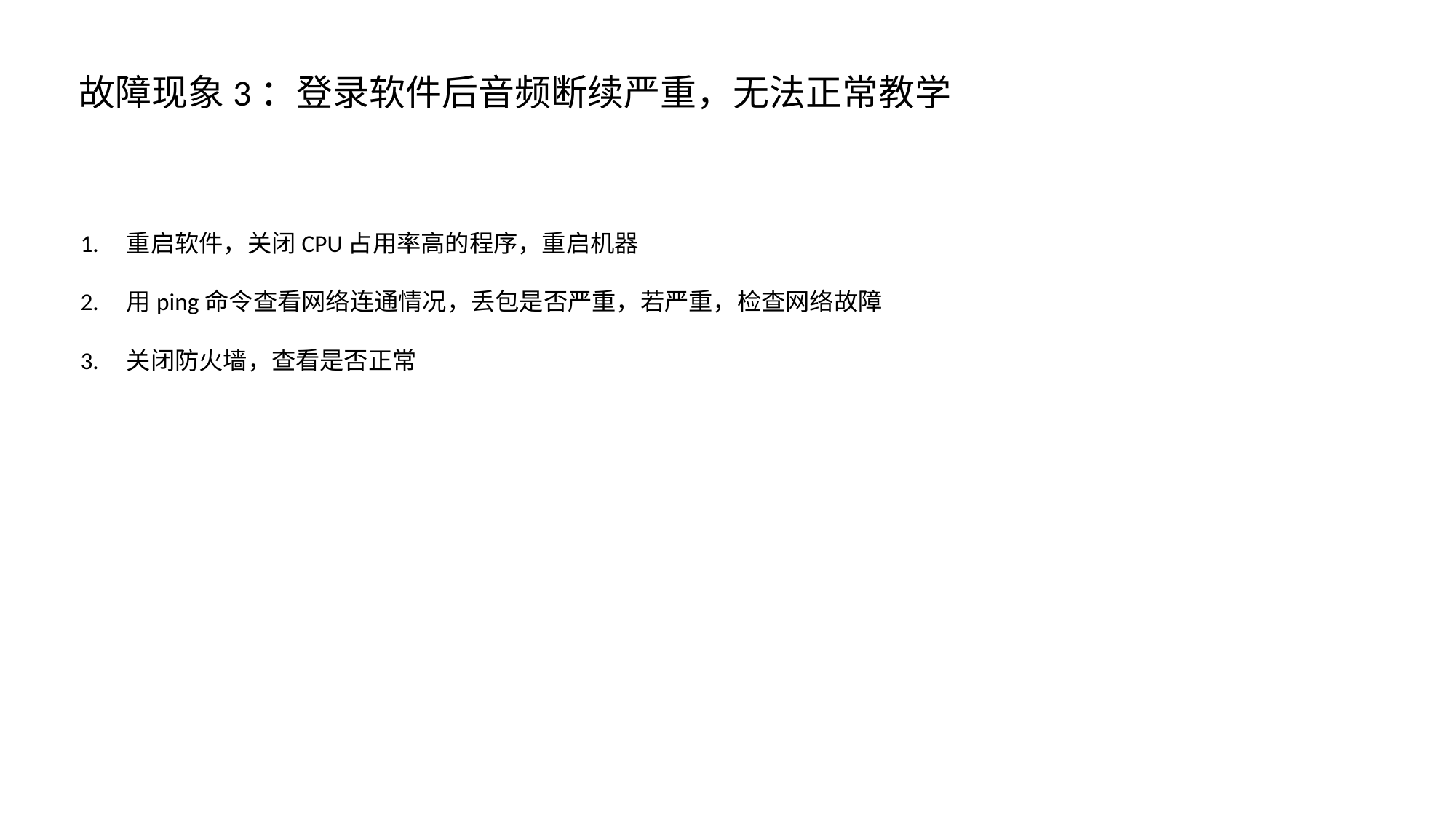

# 故障现象3：登录软件后音频断续严重，无法正常教学
     1.    重启软件，关闭CPU占用率高的程序，重启机器
     2.    用ping命令查看网络连通情况，丢包是否严重，若严重，检查网络故障
     3.    关闭防火墙，查看是否正常